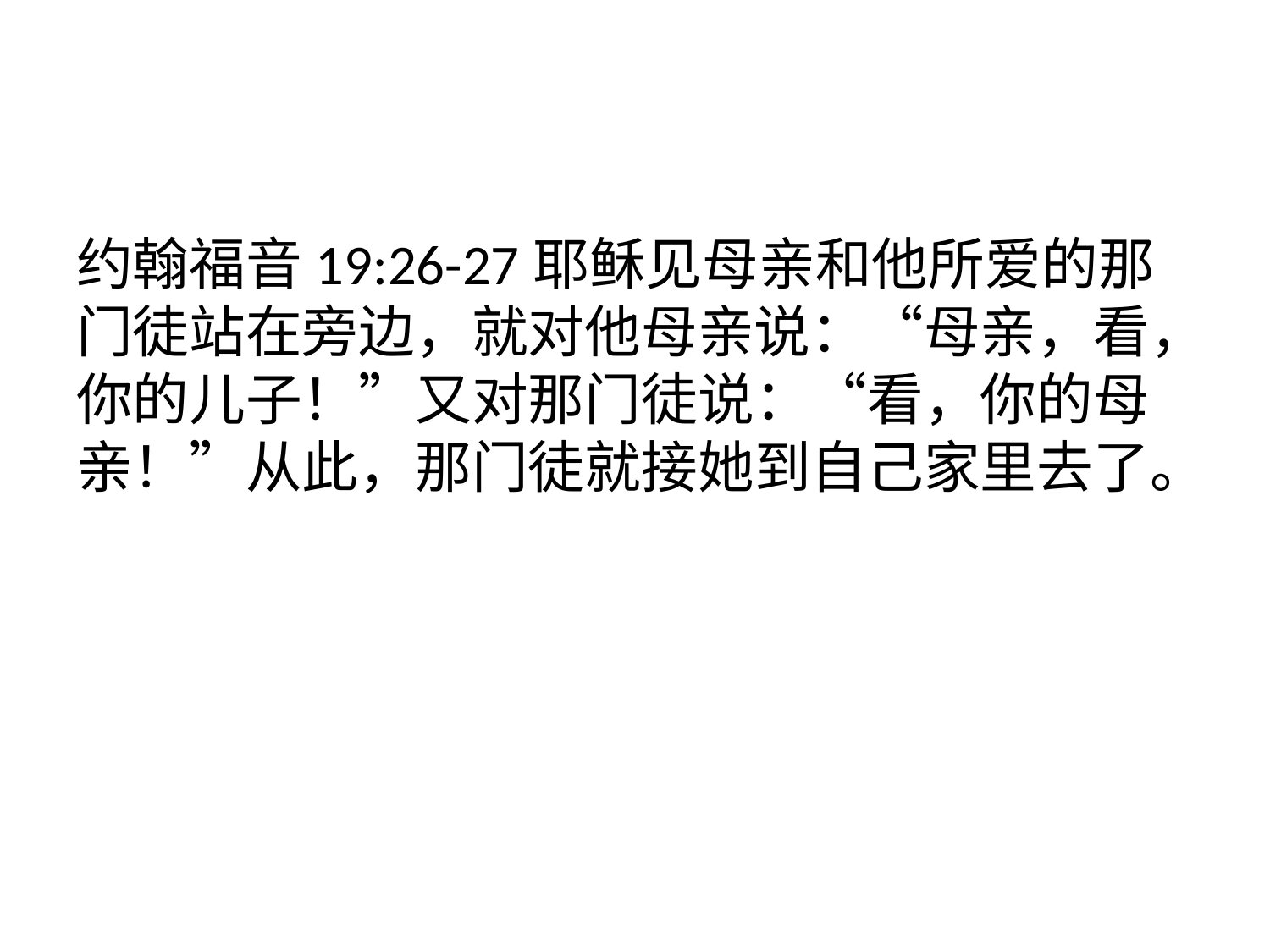

#
约翰福音19:26-27耶稣见母亲和他所爱的那门徒站在旁边，就对他母亲说：“母亲，看，你的儿子！”又对那门徒说：“看，你的母亲！”从此，那门徒就接她到自己家里去了。